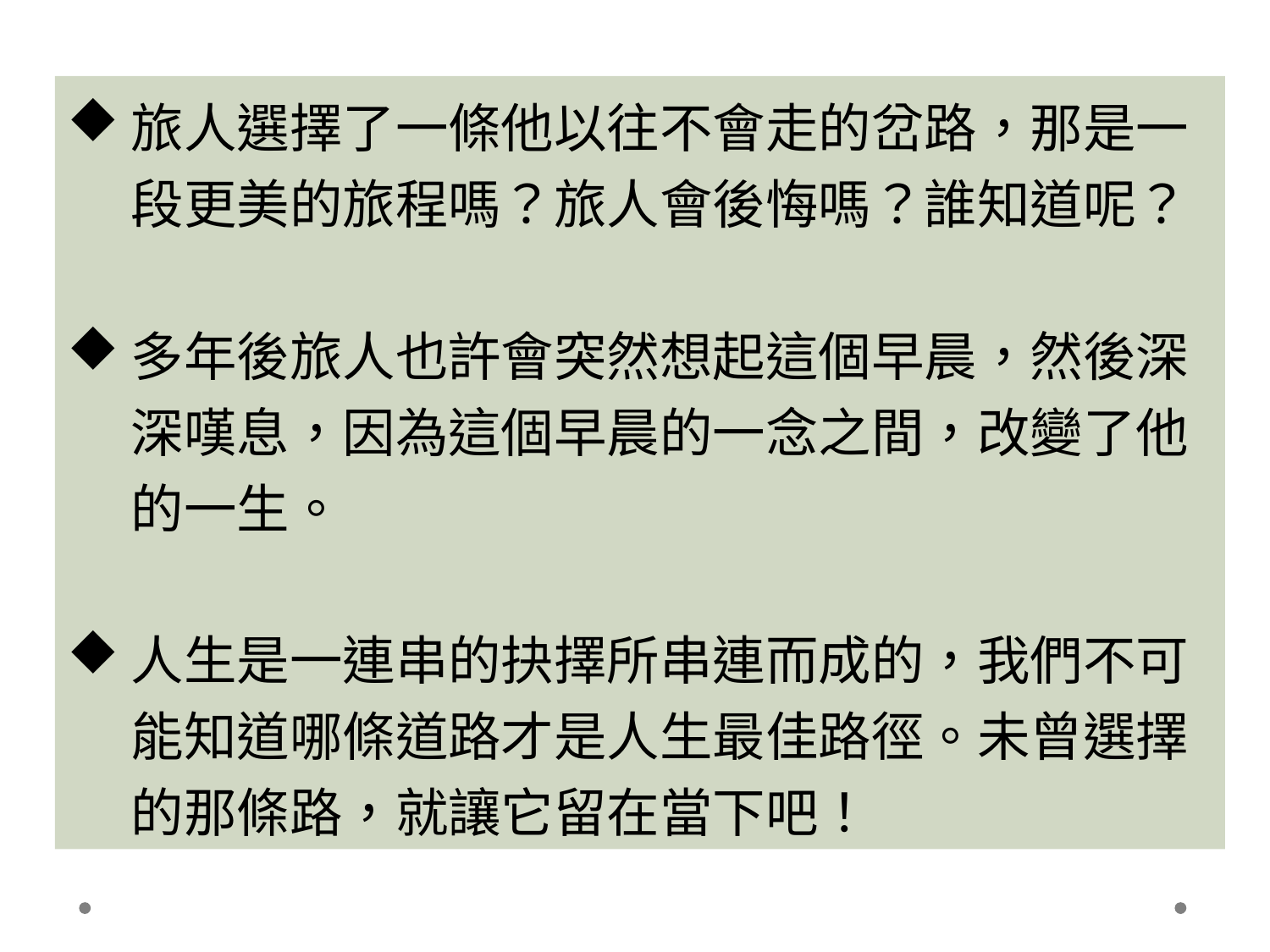

旅人選擇了一條他以往不會走的岔路，那是一段更美的旅程嗎？旅人會後悔嗎？誰知道呢？

多年後旅人也許會突然想起這個早晨，然後深深嘆息，因為這個早晨的一念之間，改變了他的一生。

人生是一連串的抉擇所串連而成的，我們不可能知道哪條道路才是人生最佳路徑。未曾選擇的那條路，就讓它留在當下吧！